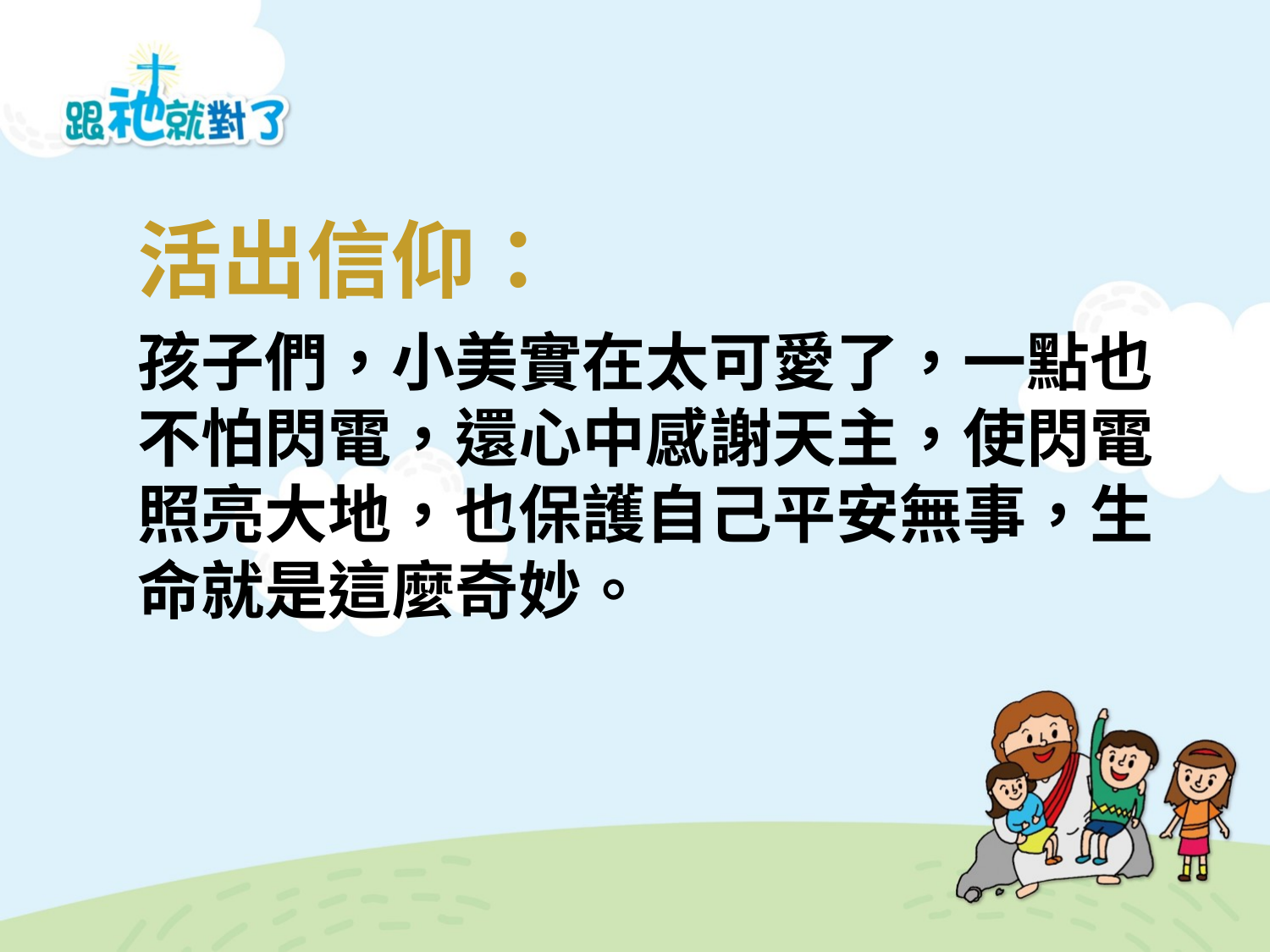

活出信仰：
孩子們，小美實在太可愛了，一點也不怕閃電，還心中感謝天主，使閃電照亮大地，也保護自己平安無事，生命就是這麼奇妙。